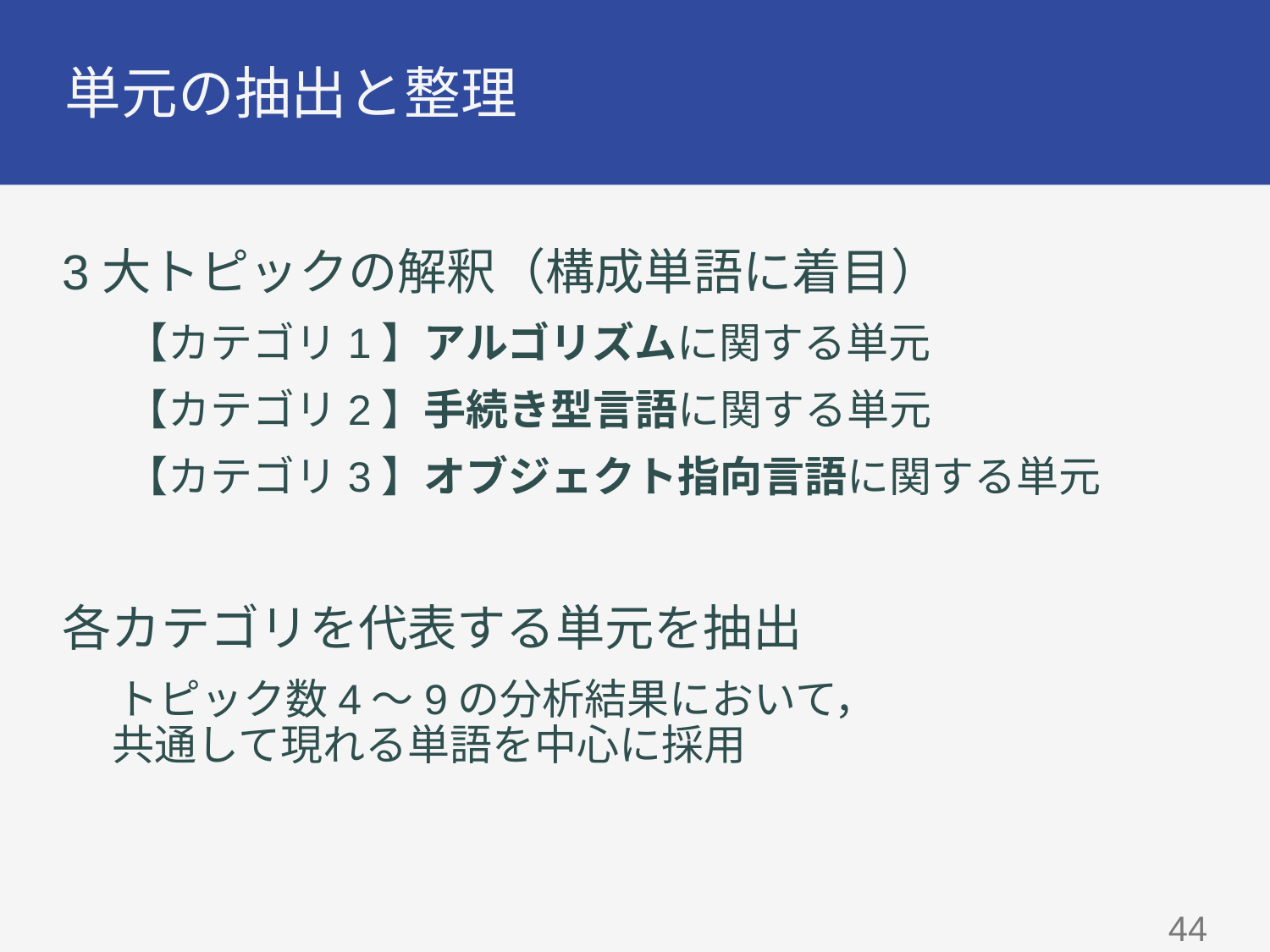

# 単元の抽出と整理
3大トピックの解釈（構成単語に着目）
【カテゴリ1】アルゴリズムに関する単元
【カテゴリ2】手続き型言語に関する単元
【カテゴリ3】オブジェクト指向言語に関する単元

各カテゴリを代表する単元を抽出
トピック数4～9の分析結果において，
共通して現れる単語を中心に採用
44